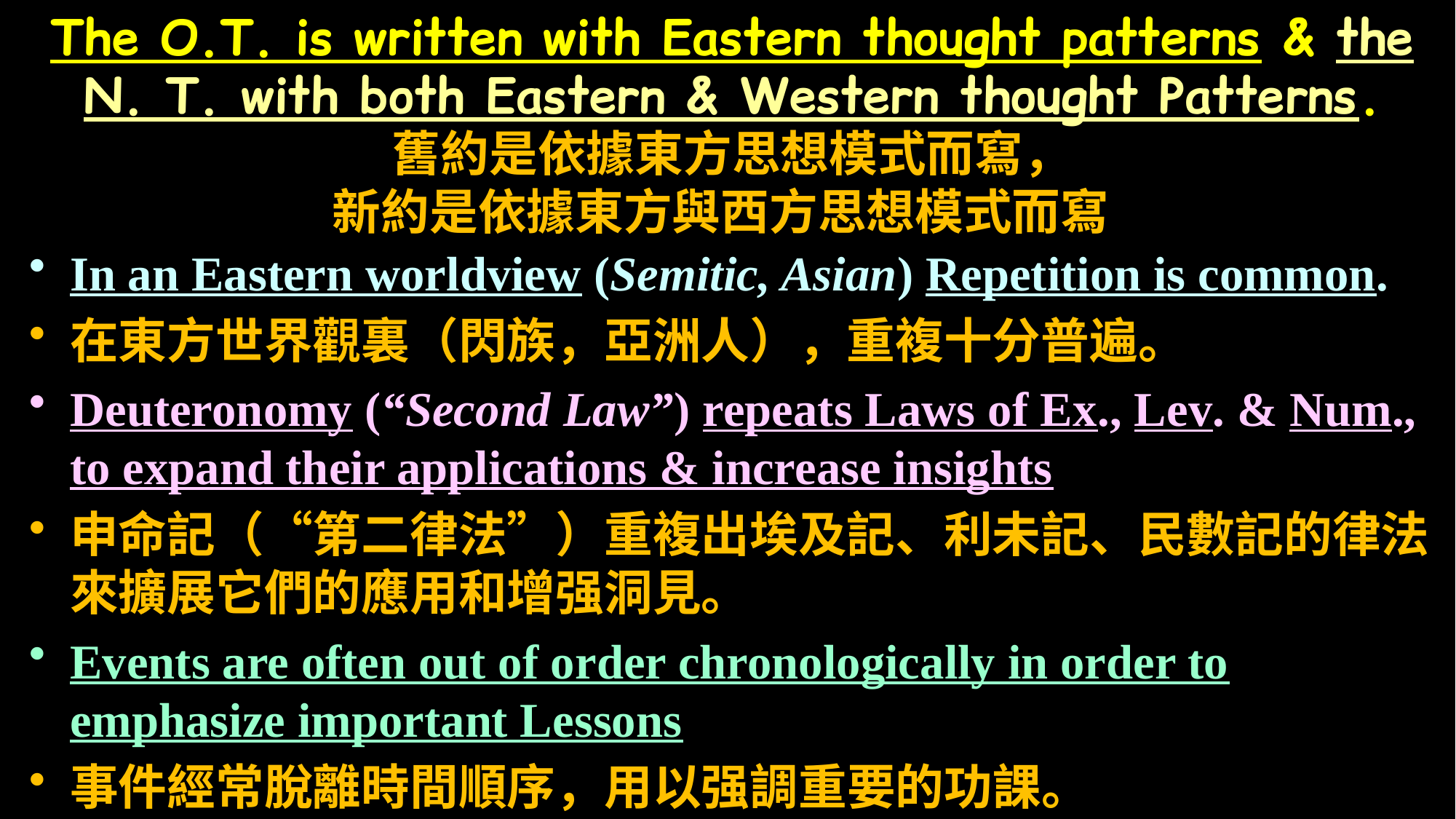

# The O.T. is written with Eastern thought patterns & the N. T. with both Eastern & Western thought Patterns. 舊約是依據東方思想模式而寫， 新約是依據東方與西方思想模式而寫
In an Eastern worldview (Semitic, Asian) Repetition is common.
在東方世界觀裏（閃族，亞洲人），重複十分普遍。
Deuteronomy (“Second Law”) repeats Laws of Ex., Lev. & Num., to expand their applications & increase insights
申命記（“第二律法”）重複出埃及記、利未記、民數記的律法來擴展它們的應用和增强洞見。
Events are often out of order chronologically in order to emphasize important Lessons
事件經常脫離時間順序，用以强調重要的功課。